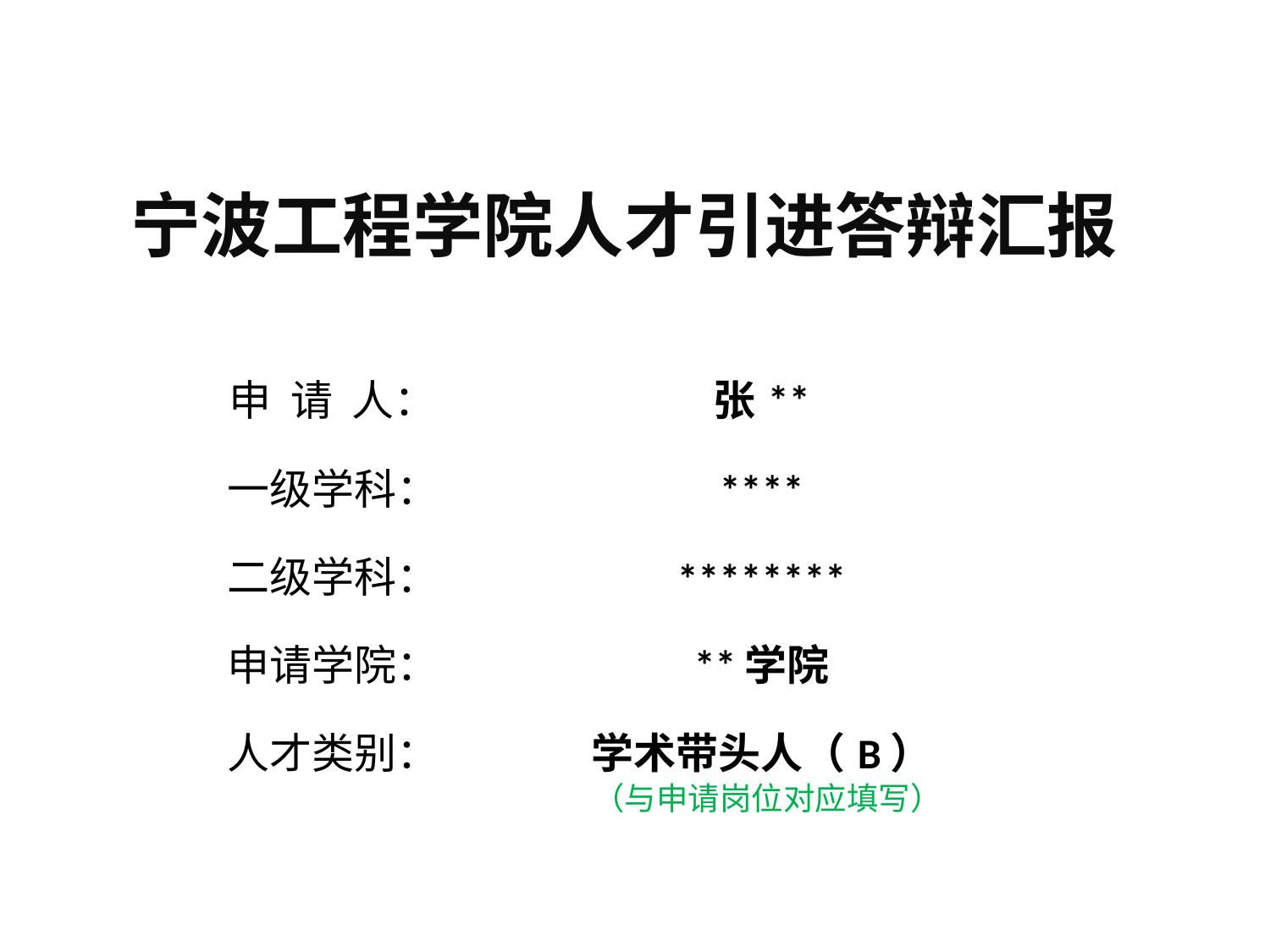

宁波工程学院人才引进答辩汇报
| 申 请 人： | 张\*\* |
| --- | --- |
| 一级学科： | \*\*\*\* |
| 二级学科： | \*\*\*\*\*\*\*\* |
| 申请学院： | \*\*学院 |
| 人才类别： | 学术带头人（B） |
（与申请岗位对应填写）